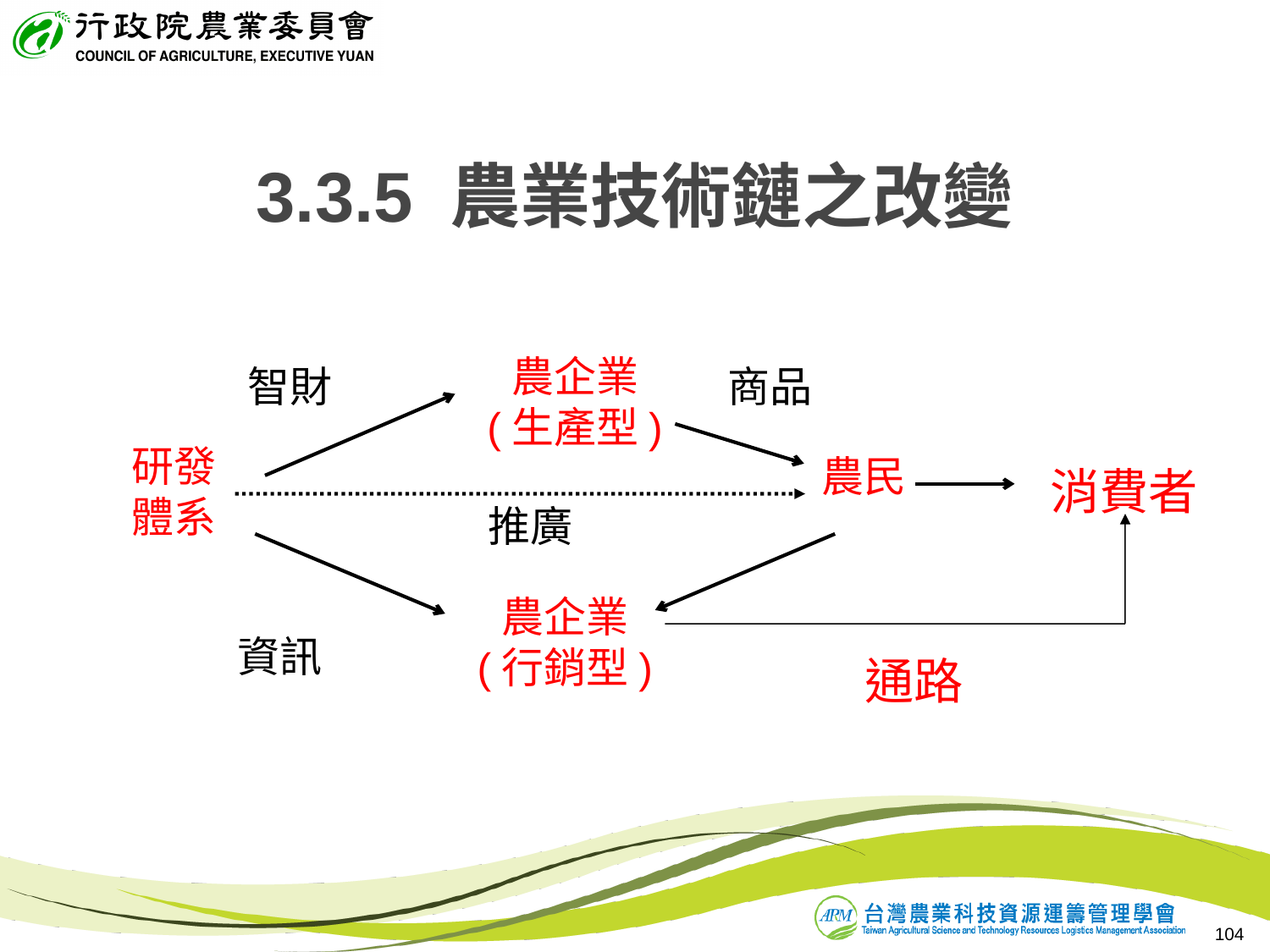

# 3.3.5 農業技術鏈之改變
農企業
(生產型)
智財
商品
研發
體系
農民
消費者

推廣

農企業
(行銷型)
資訊

通路
104